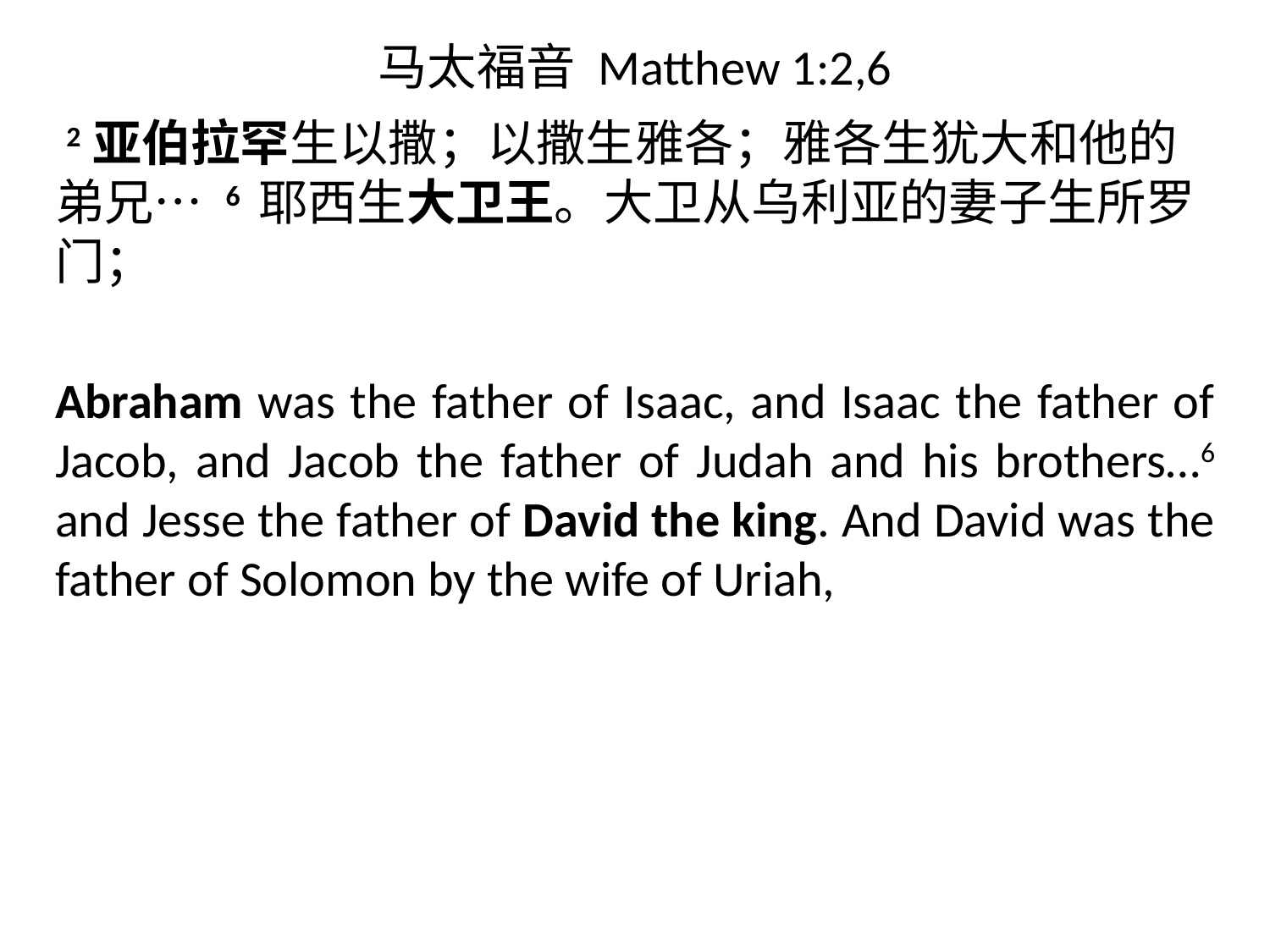

# 马太福音 Matthew 1:2,6
 2亚伯拉罕生以撒；以撒生雅各；雅各生犹大和他的弟兄… 6 耶西生大卫王。大卫从乌利亚的妻子生所罗门；

Abraham was the father of Isaac, and Isaac the father of Jacob, and Jacob the father of Judah and his brothers…6 and Jesse the father of David the king. And David was the father of Solomon by the wife of Uriah,